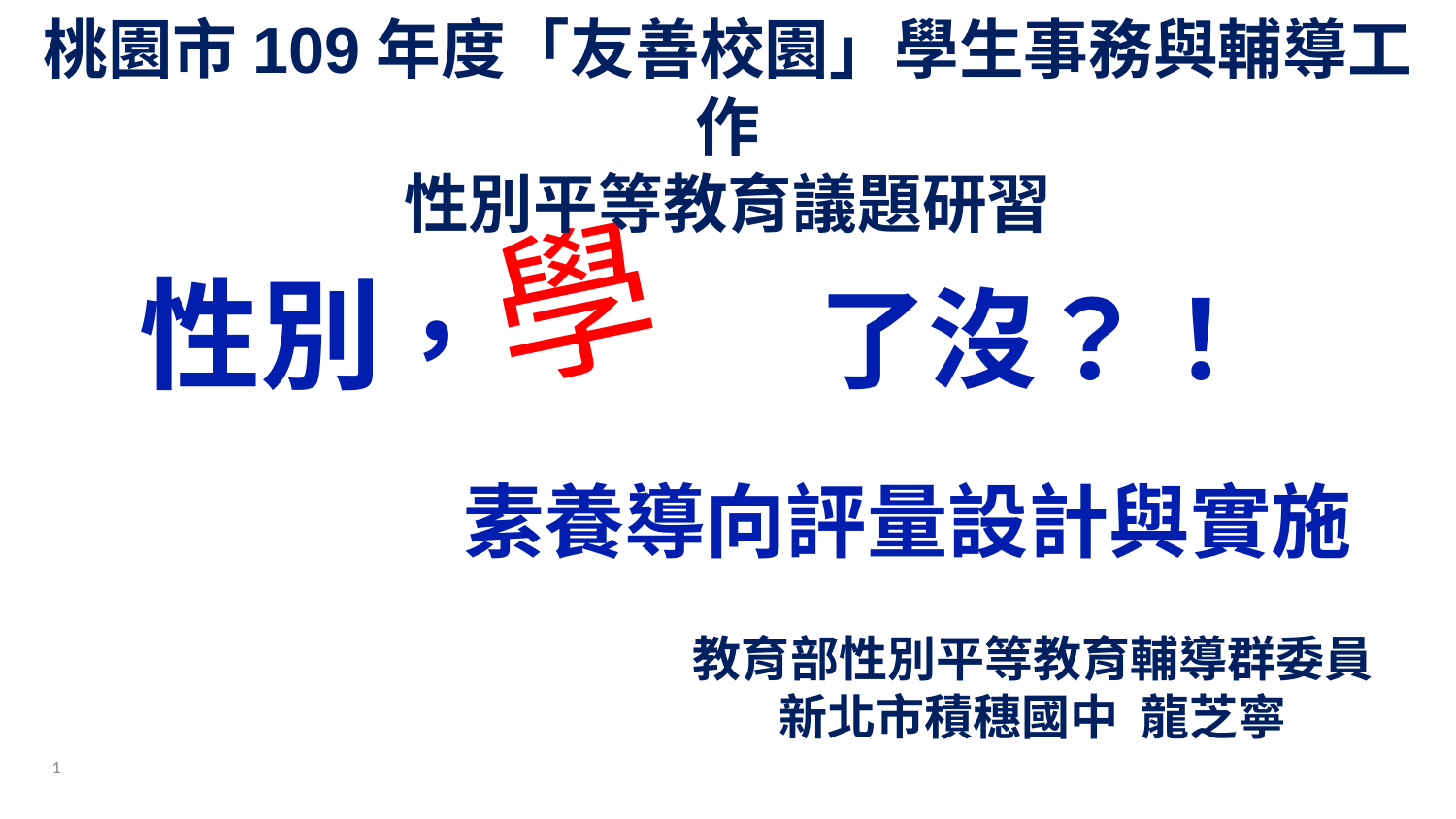

桃園市109年度「友善校園」學生事務與輔導工作
性別平等教育議題研習

學
性別，      了沒？！
素養導向評量設計與實施
教育部性別平等教育輔導群委員
新北市積穗國中  龍芝寧
1